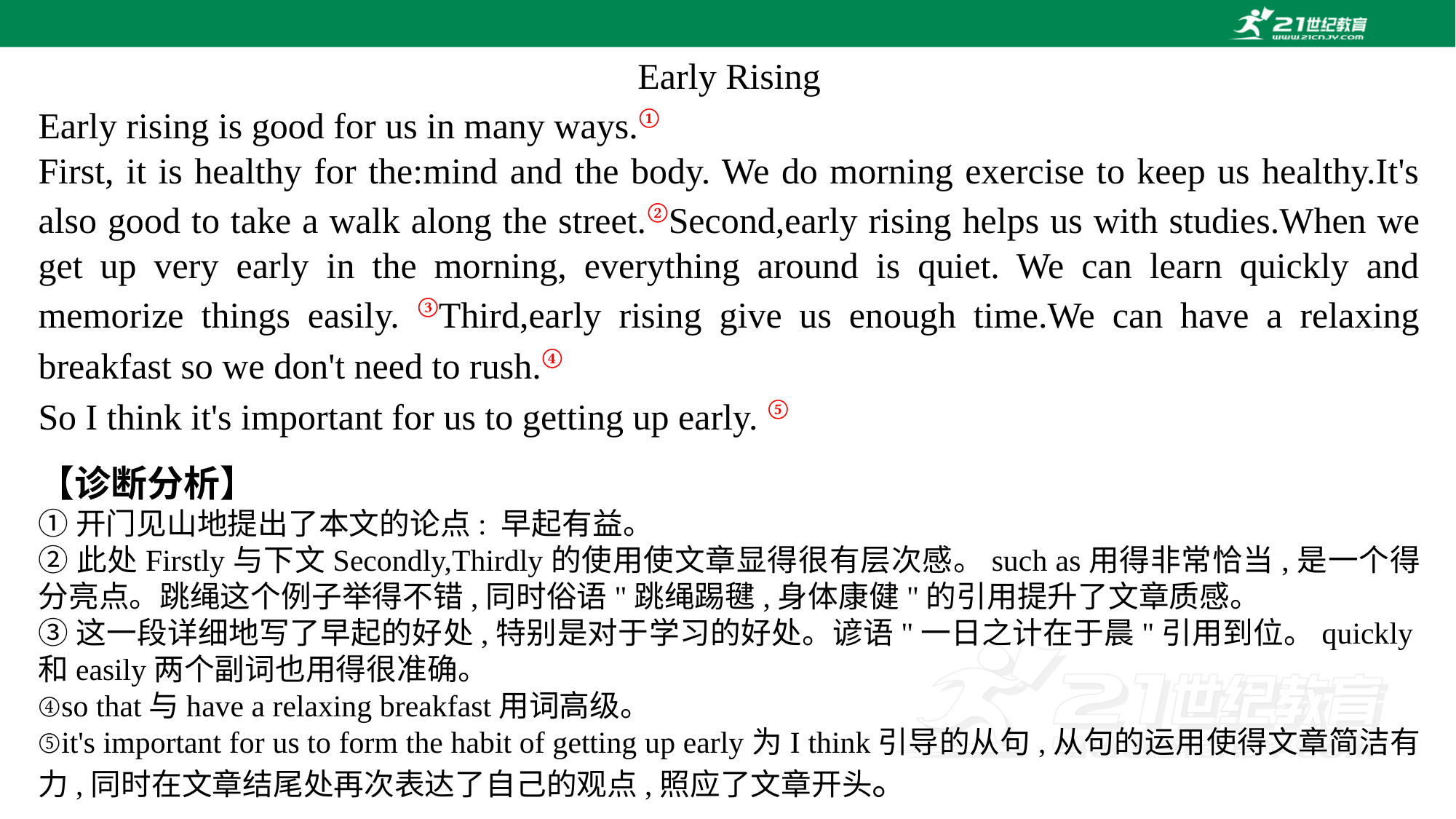

Early Rising
Early rising is good for us in many ways.①
First, it is healthy for the:mind and the body. We do morning exercise to keep us healthy.It's also good to take a walk along the street.②Second,early rising helps us with studies.When we get up very early in the morning, everything around is quiet. We can learn quickly and memorize things easily. ③Third,early rising give us enough time.We can have a relaxing breakfast so we don't need to rush.④
So I think it's important for us to getting up early. ⑤
【诊断分析】
①开门见山地提出了本文的论点: 早起有益。
②此处Firstly与下文Secondly,Thirdly的使用使文章显得很有层次感。such as用得非常恰当,是一个得分亮点。跳绳这个例子举得不错,同时俗语"跳绳踢毽,身体康健"的引用提升了文章质感。
③这一段详细地写了早起的好处,特别是对于学习的好处。谚语"一日之计在于晨"引用到位。quickly和easily两个副词也用得很准确。
④so that与have a relaxing breakfast用词高级。
⑤it's important for us to form the habit of getting up early为I think引导的从句,从句的运用使得文章简洁有力,同时在文章结尾处再次表达了自己的观点,照应了文章开头。